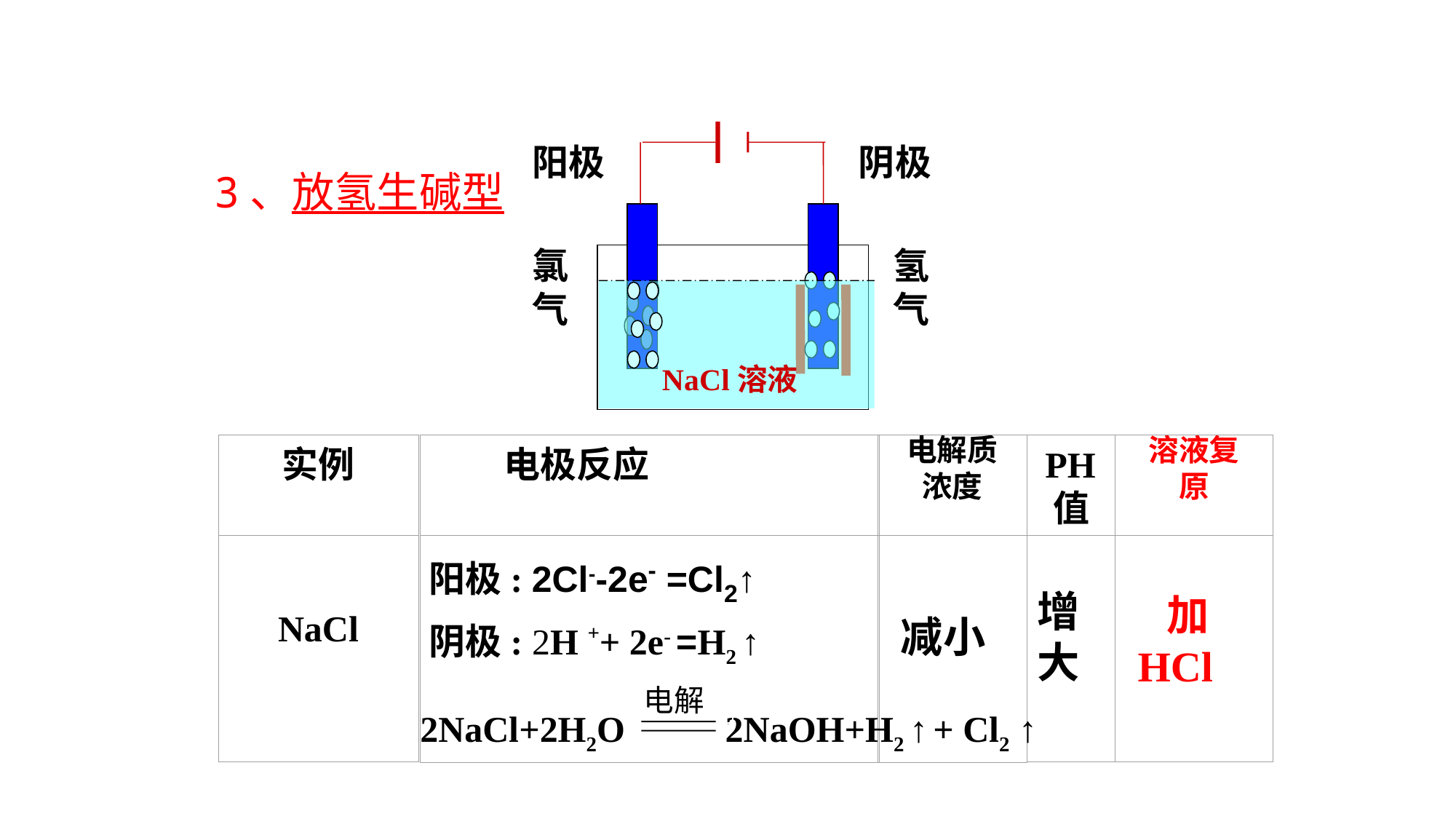

阴极
阳极

3、放氢生碱型

氯气
氢
气

NaCl溶液

实例

电极反应

电解质浓度

PH值

溶液复原

NaCl

阳极: 2Cl--2e- =Cl2↑
增
大
  加
HCl

减小
阴极: 2H ++ 2e- =H2 ↑
电解

2NaCl+2H2O           2NaOH+H2 ↑ + Cl2 ↑